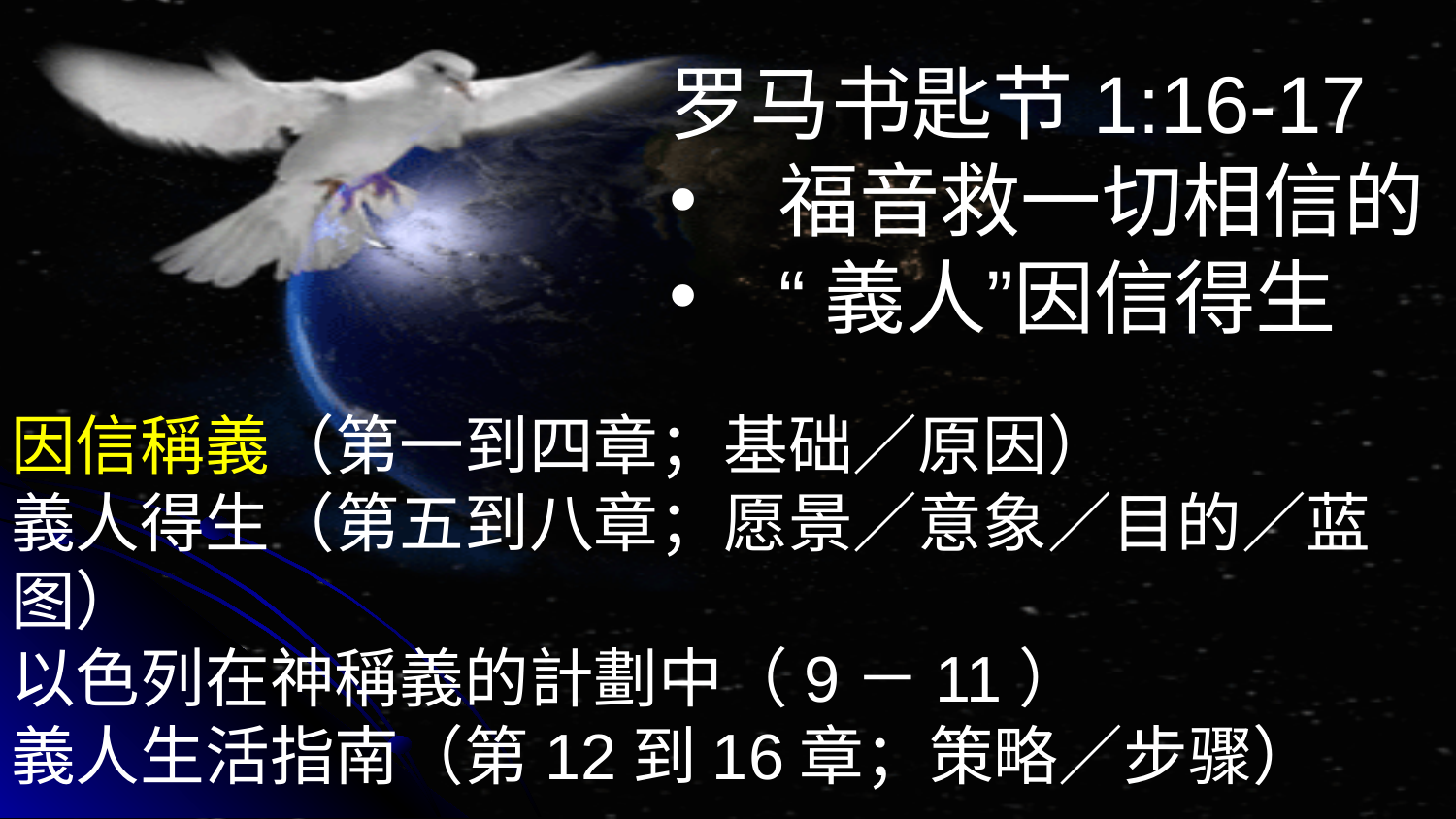

罗马书匙节1:16-17
福音救一切相信的
“義人”因信得生
因信稱義（第一到四章；基础／原因）
義人得生（第五到八章；愿景／意象／目的／蓝图）
以色列在神稱義的計劃中（9－11）
義人生活指南（第12到16章；策略／步骤）